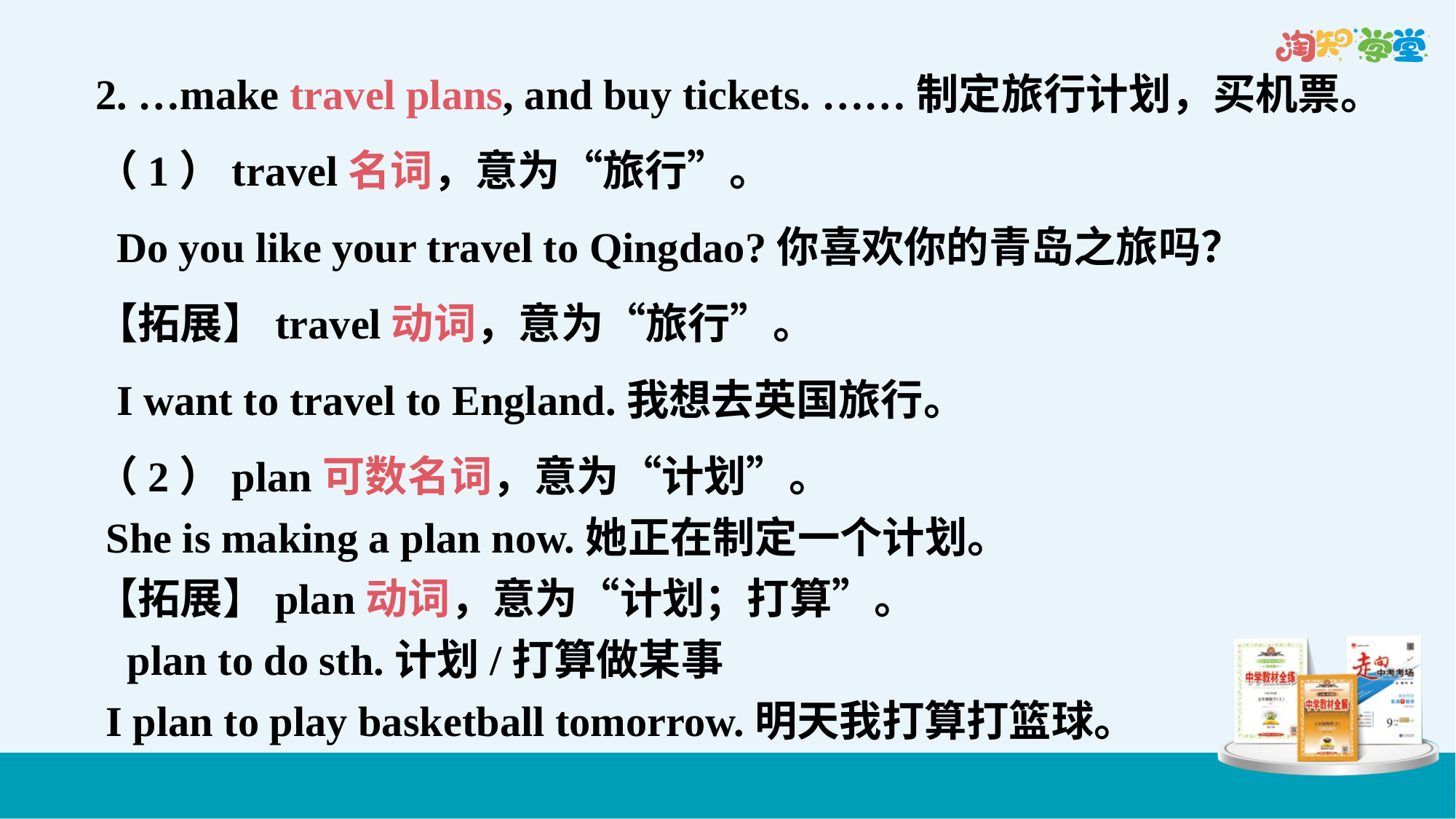

2. …make travel plans, and buy tickets. ……制定旅行计划，买机票。
（1）travel名词，意为“旅行”。
  Do you like your travel to Qingdao?你喜欢你的青岛之旅吗？
【拓展】travel动词，意为“旅行”。
  I want to travel to England.我想去英国旅行。
（2）plan可数名词，意为“计划”。
 She is making a plan now.她正在制定一个计划。
【拓展】plan动词，意为“计划；打算”。
   plan to do sth.计划/打算做某事
 I plan to play basketball tomorrow.明天我打算打篮球。